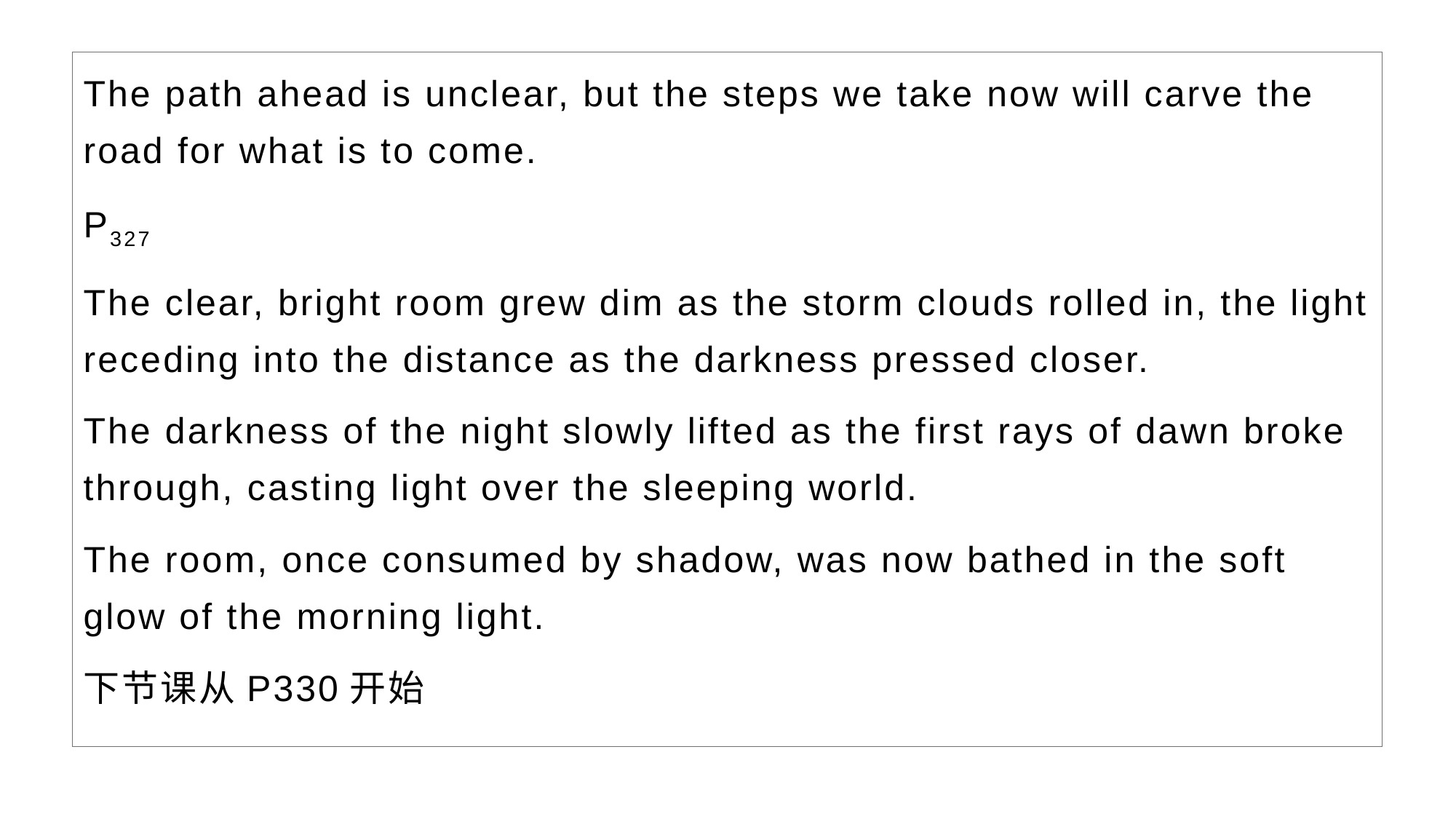

The path ahead is unclear, but the steps we take now will carve the road for what is to come.
P327
The clear, bright room grew dim as the storm clouds rolled in, the light receding into the distance as the darkness pressed closer.
The darkness of the night slowly lifted as the first rays of dawn broke through, casting light over the sleeping world.
The room, once consumed by shadow, was now bathed in the soft glow of the morning light.
下节课从P330开始